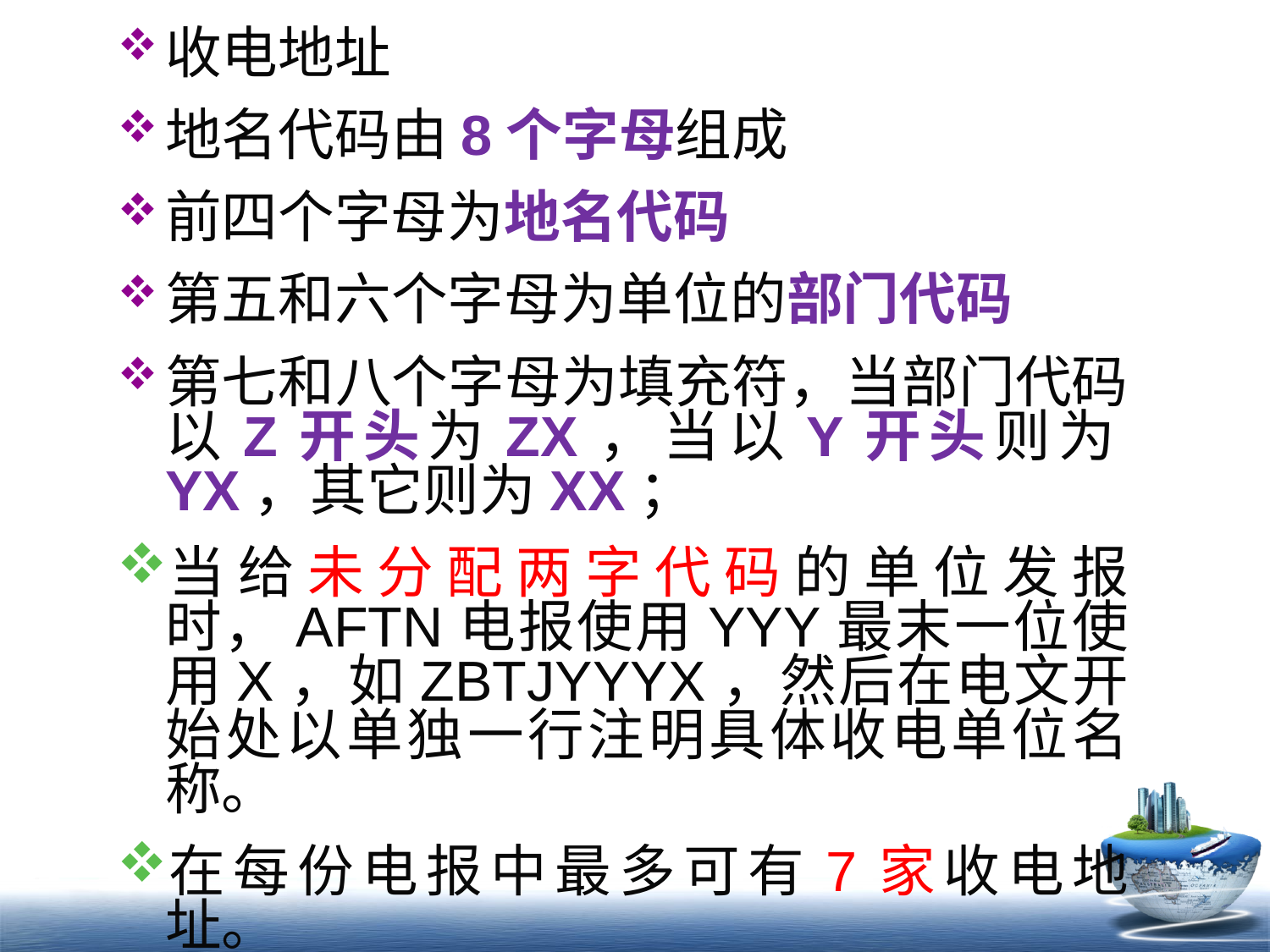

收电地址
地名代码由8个字母组成
前四个字母为地名代码
第五和六个字母为单位的部门代码
第七和八个字母为填充符，当部门代码以Z开头为ZX，当以Y开头则为YX，其它则为XX；
当给未分配两字代码的单位发报时，AFTN电报使用YYY最末一位使用X，如ZBTJYYYX，然后在电文开始处以单独一行注明具体收电单位名称。
在每份电报中最多可有7家收电地址。

。